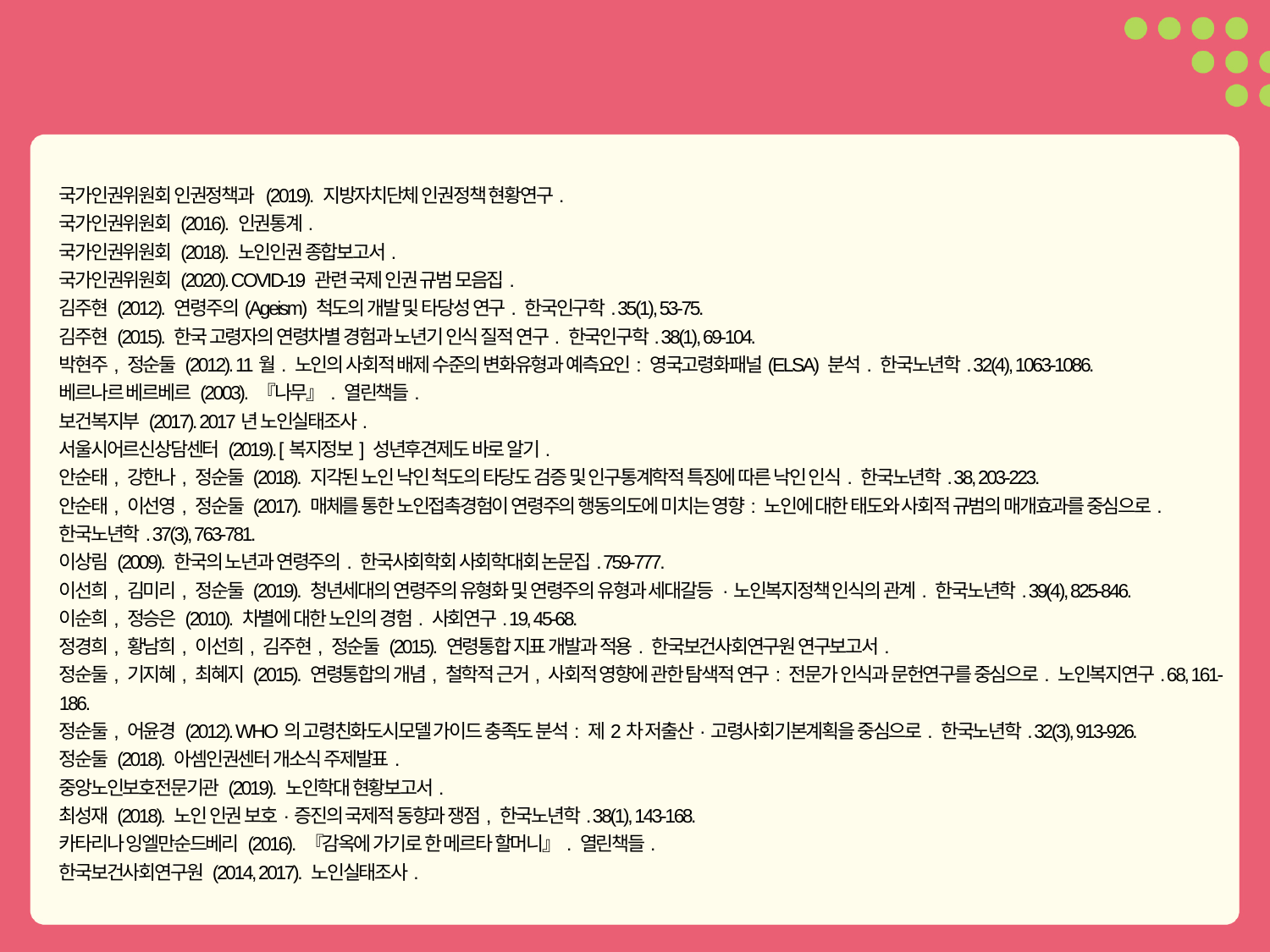

국가인권위원회 인권정책과 (2019). 지방자치단체 인권정책 현황연구.
국가인권위원회 (2016). 인권통계.
국가인권위원회 (2018). 노인인권 종합보고서.
국가인권위원회 (2020). COVID-19 관련 국제 인권 규범 모음집.
김주현 (2012). 연령주의(Ageism) 척도의 개발 및 타당성 연구. 한국인구학. 35(1), 53-75.
김주현 (2015). 한국 고령자의 연령차별 경험과 노년기 인식 질적 연구. 한국인구학. 38(1), 69-104.
박현주, 정순둘 (2012). 11월. 노인의 사회적 배제 수준의 변화유형과 예측요인: 영국고령화패널(ELSA) 분석. 한국노년학. 32(4), 1063-1086.
베르나르 베르베르 (2003). 『나무』. 열린책들.
보건복지부 (2017). 2017년 노인실태조사.
서울시어르신상담센터 (2019). [복지정보] 성년후견제도 바로 알기.
안순태, 강한나, 정순둘 (2018). 지각된 노인 낙인 척도의 타당도 검증 및 인구통계학적 특징에 따른 낙인 인식. 한국노년학. 38, 203-223.
안순태, 이선영, 정순둘 (2017). 매체를 통한 노인접촉경험이 연령주의 행동의도에 미치는 영향: 노인에 대한 태도와 사회적 규범의 매개효과를 중심으로. 한국노년학. 37(3), 763-781.
이상림 (2009). 한국의 노년과 연령주의. 한국사회학회 사회학대회 논문집. 759-777.
이선희, 김미리, 정순둘 (2019). 청년세대의 연령주의 유형화 및 연령주의 유형과 세대갈등 ·노인복지정책 인식의 관계. 한국노년학. 39(4), 825-846.
이순희, 정승은 (2010). 차별에 대한 노인의 경험. 사회연구. 19, 45-68.
정경희, 황남희, 이선희, 김주현, 정순둘 (2015). 연령통합 지표 개발과 적용. 한국보건사회연구원 연구보고서.
정순둘, 기지혜, 최혜지 (2015). 연령통합의 개념, 철학적 근거, 사회적 영향에 관한 탐색적 연구: 전문가 인식과 문헌연구를 중심으로. 노인복지연구. 68, 161-186.
정순둘, 어윤경 (2012). WHO의 고령친화도시모델 가이드 충족도 분석: 제2차 저출산·고령사회기본계획을 중심으로. 한국노년학. 32(3), 913-926.
정순둘 (2018). 아셈인권센터 개소식 주제발표.
중앙노인보호전문기관 (2019). 노인학대 현황보고서.
최성재 (2018). 노인 인권 보호·증진의 국제적 동향과 쟁점, 한국노년학. 38(1), 143-168.
카타리나 잉엘만순드베리 (2016). 『감옥에 가기로 한 메르타 할머니』. 열린책들.
한국보건사회연구원 (2014, 2017). 노인실태조사.
36